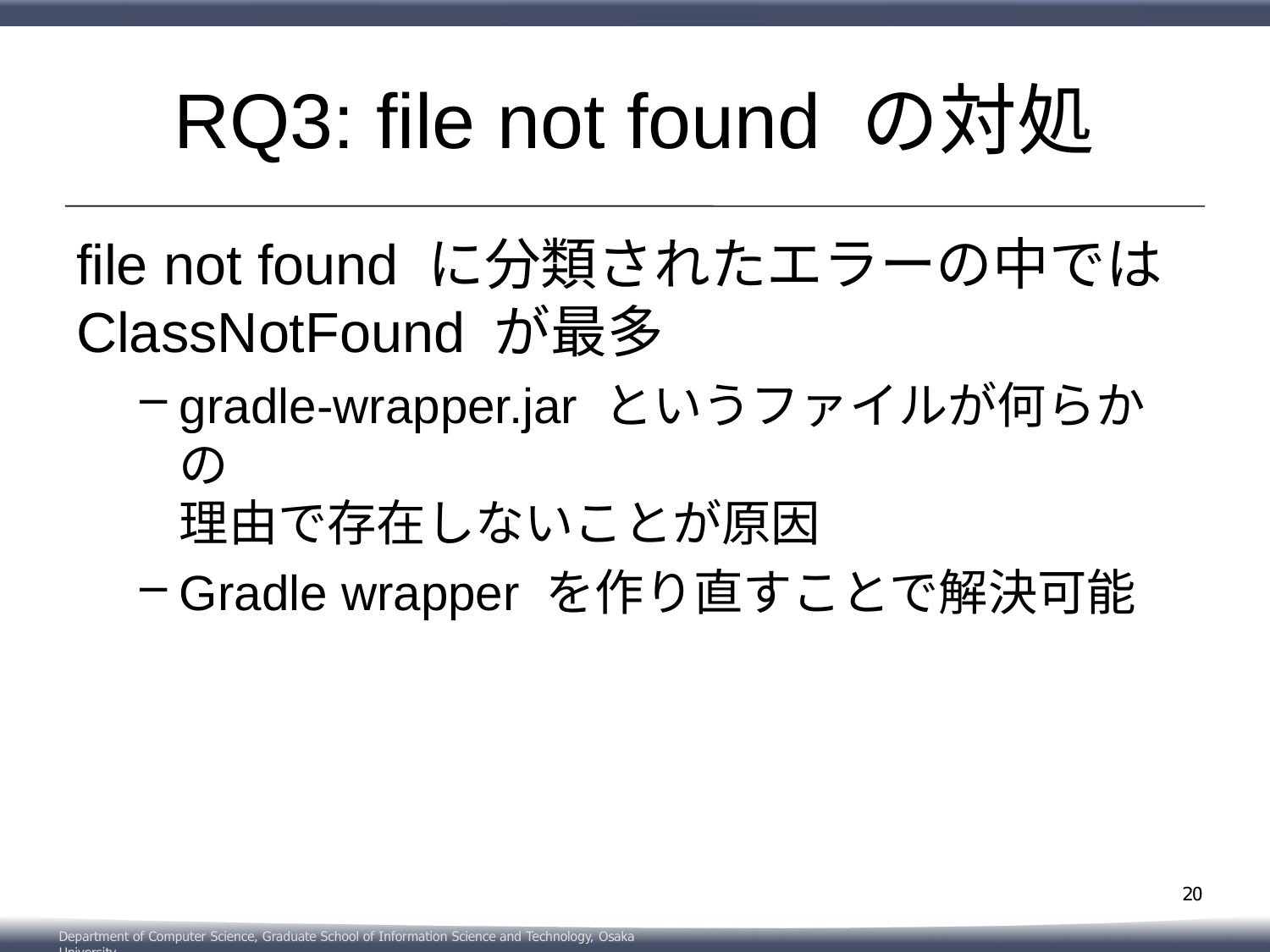

# RQ3: file not found の対処
file not found に分類されたエラーの中ではClassNotFound が最多
gradle-wrapper.jar というファイルが何らかの
理由で存在しないことが原因
Gradle wrapper を作り直すことで解決可能

20